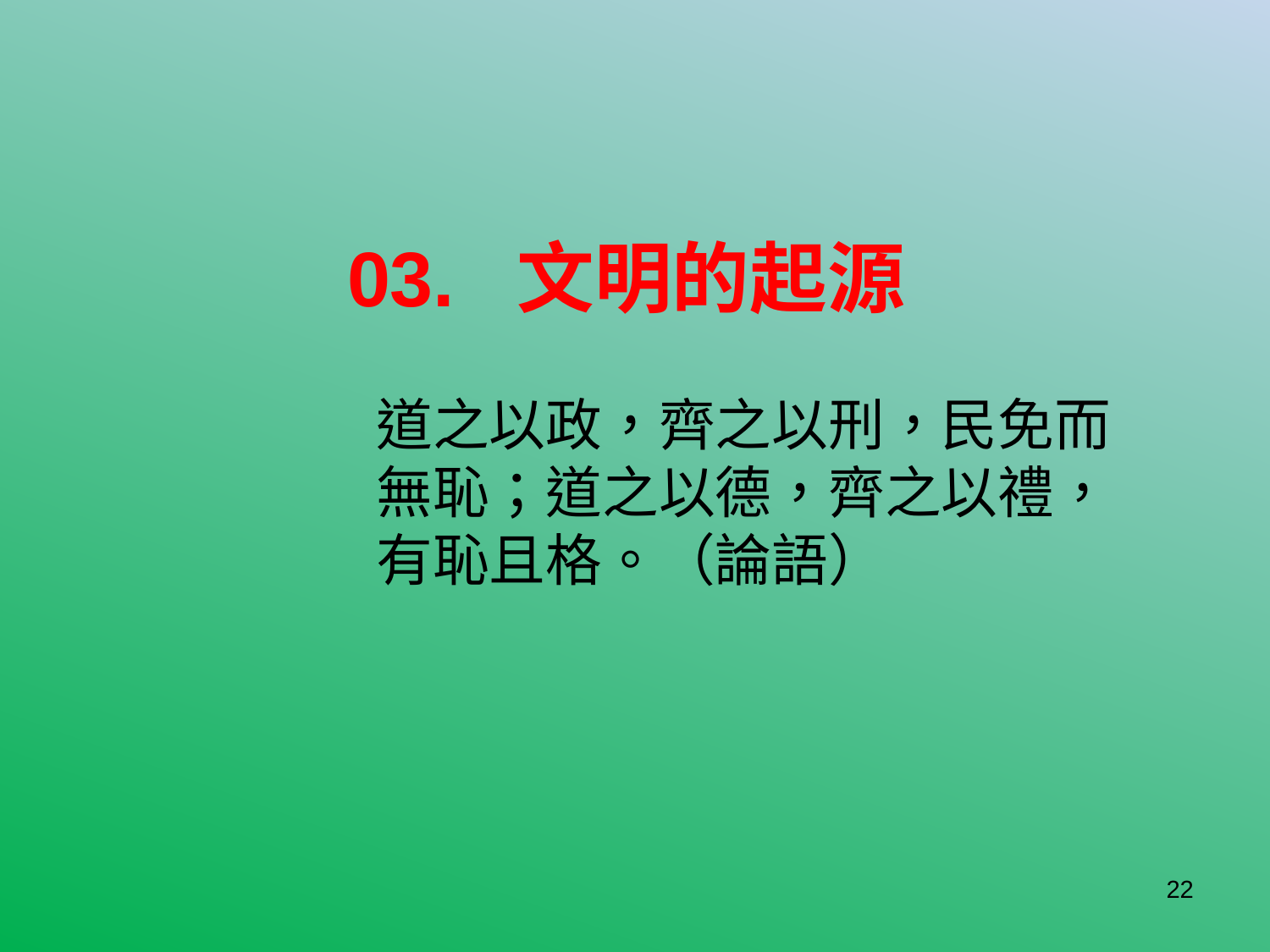

# 03.  文明的起源
道之以政，齊之以刑，民免而無恥；道之以德，齊之以禮，有恥且格。（論語）
22